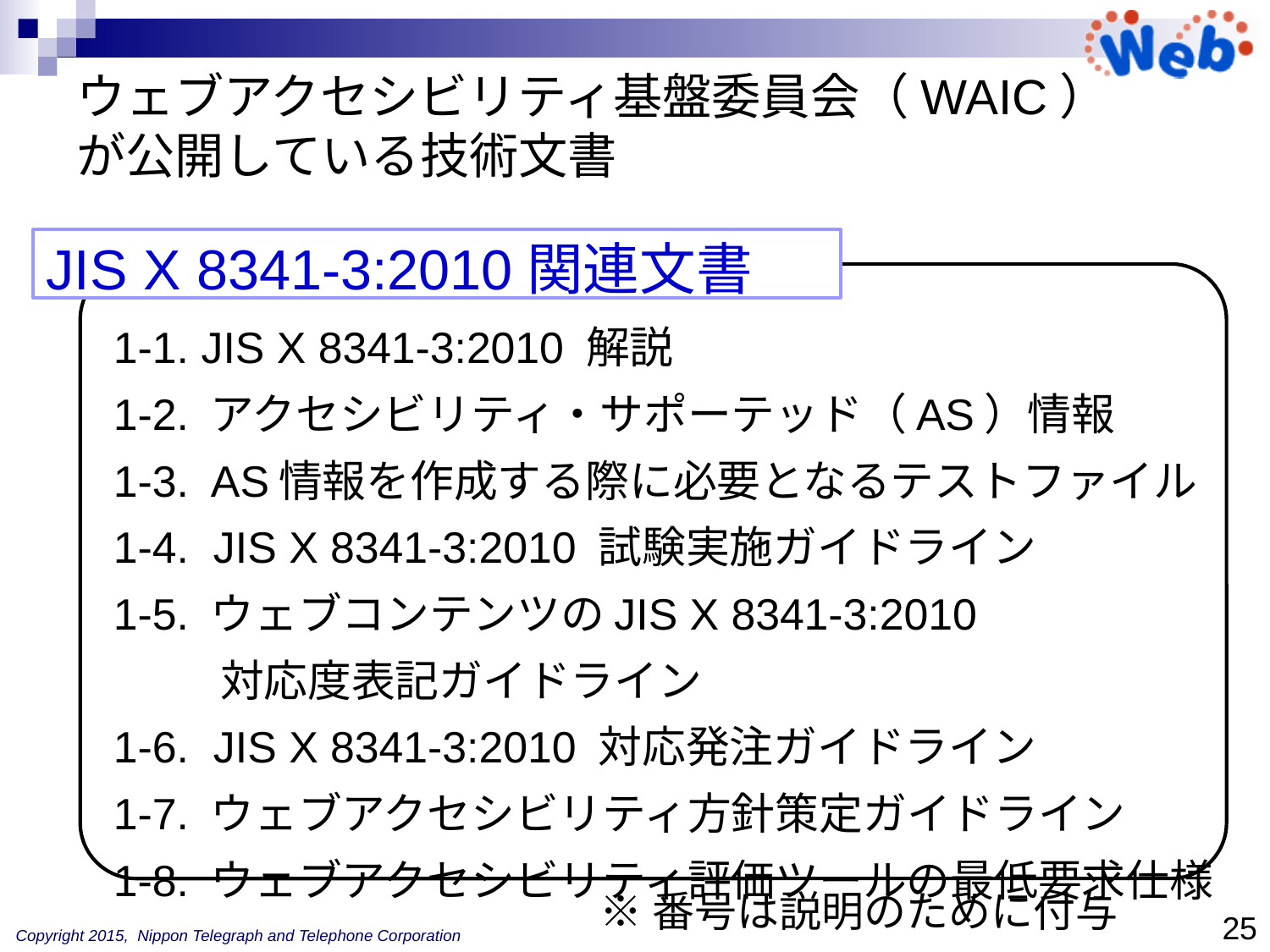

# ウェブアクセシビリティ基盤委員会（WAIC） が公開している技術文書
JIS X 8341-3:2010関連文書

1-1. JIS X 8341-3:2010 解説
1-2. アクセシビリティ・サポーテッド（AS）情報
1-3.  AS情報を作成する際に必要となるテストファイル
1-4.  JIS X 8341-3:2010 試験実施ガイドライン
1-5. ウェブコンテンツのJIS X 8341-3:2010
 　　対応度表記ガイドライン
1-6.  JIS X 8341-3:2010 対応発注ガイドライン
1-7. ウェブアクセシビリティ方針策定ガイドライン
1-8. ウェブアクセシビリティ評価ツールの最低要求仕様

※番号は説明のために付与
25